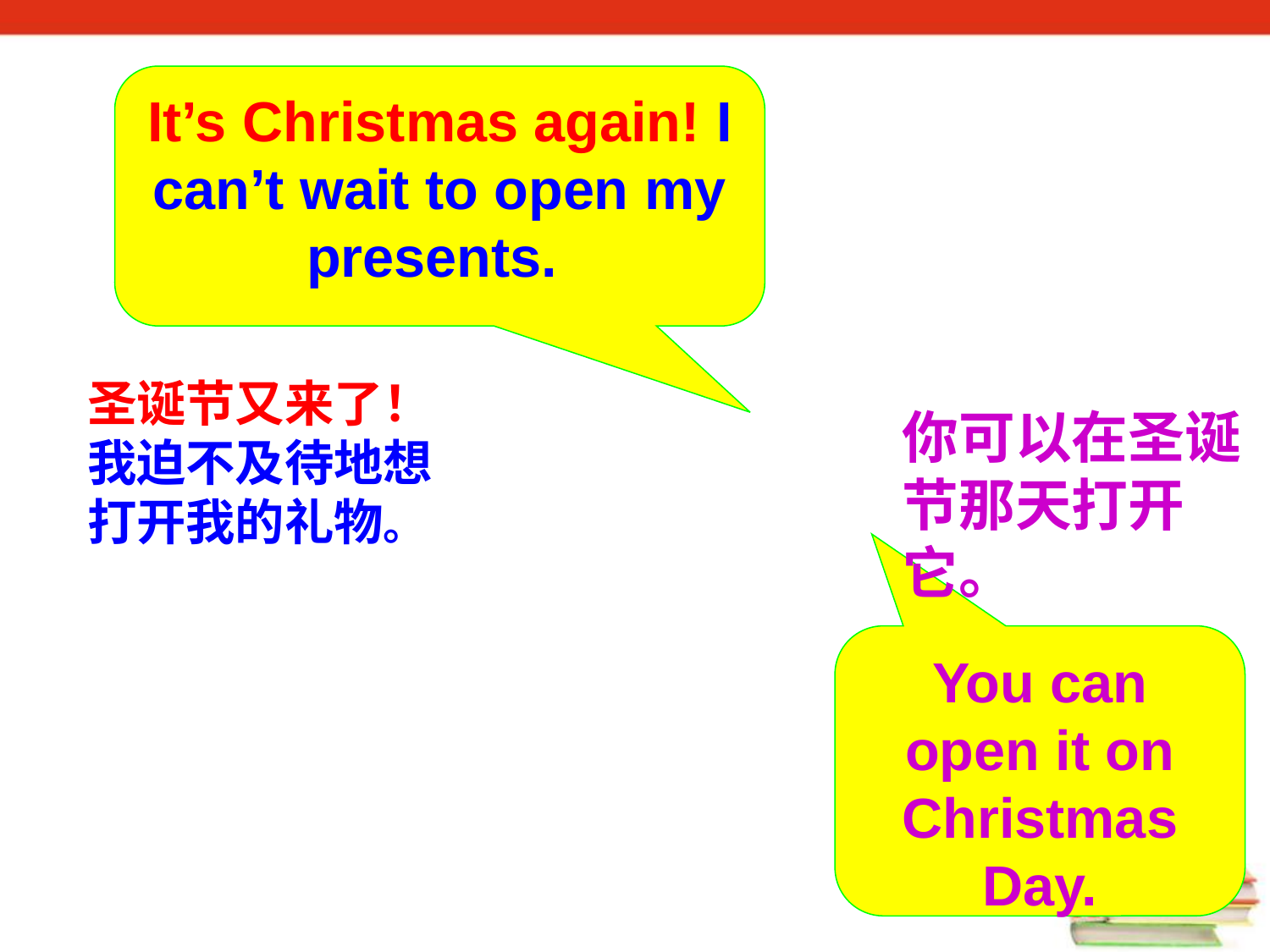

It’s Christmas again! I can’t wait to open my presents.

圣诞节又来了！我迫不及待地想打开我的礼物。
你可以在圣诞节那天打开它。

You can open it on Christmas Day.